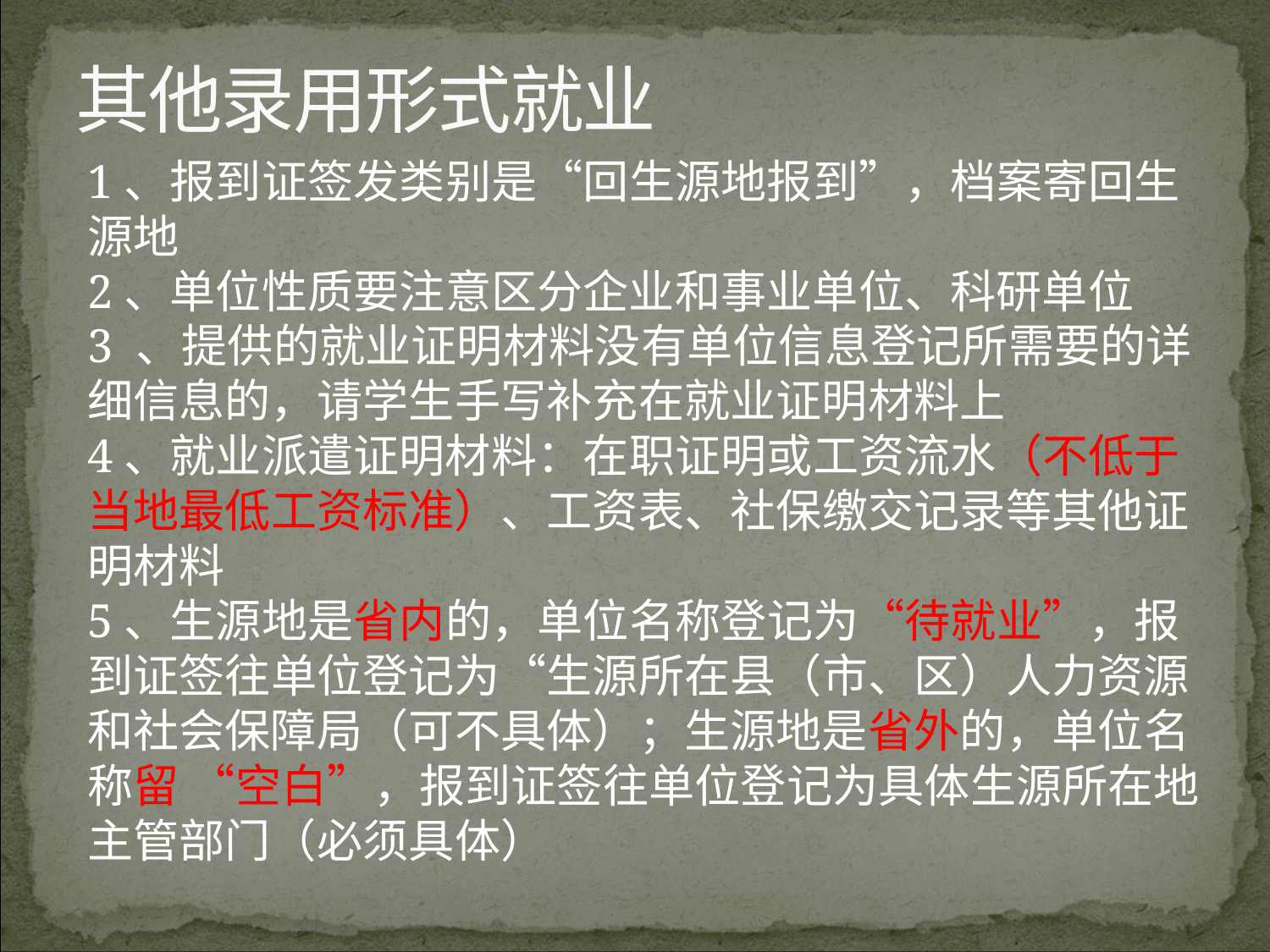

# 其他录用形式就业
1、报到证签发类别是“回生源地报到”，档案寄回生源地
2、单位性质要注意区分企业和事业单位、科研单位
3 、提供的就业证明材料没有单位信息登记所需要的详细信息的，请学生手写补充在就业证明材料上
4、就业派遣证明材料：在职证明或工资流水（不低于当地最低工资标准）、工资表、社保缴交记录等其他证明材料
5、生源地是省内的，单位名称登记为“待就业”，报到证签往单位登记为“生源所在县（市、区）人力资源和社会保障局（可不具体）；生源地是省外的，单位名称留 “空白”，报到证签往单位登记为具体生源所在地主管部门（必须具体）